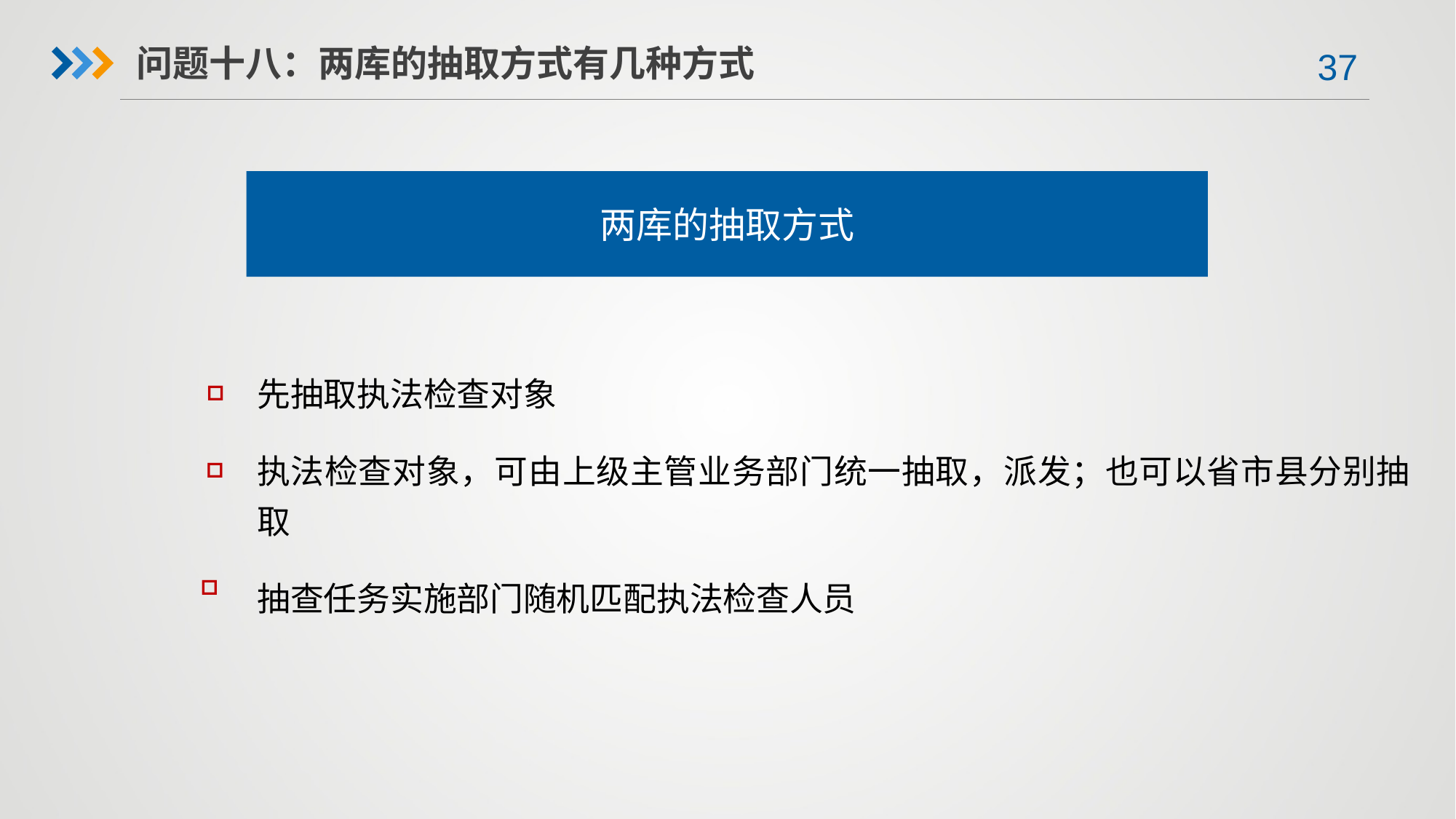

问题十八：两库的抽取方式有几种方式
两库的抽取方式
先抽取执法检查对象
执法检查对象，可由上级主管业务部门统一抽取，派发；也可以省市县分别抽取
抽查任务实施部门随机匹配执法检查人员
□
□
□